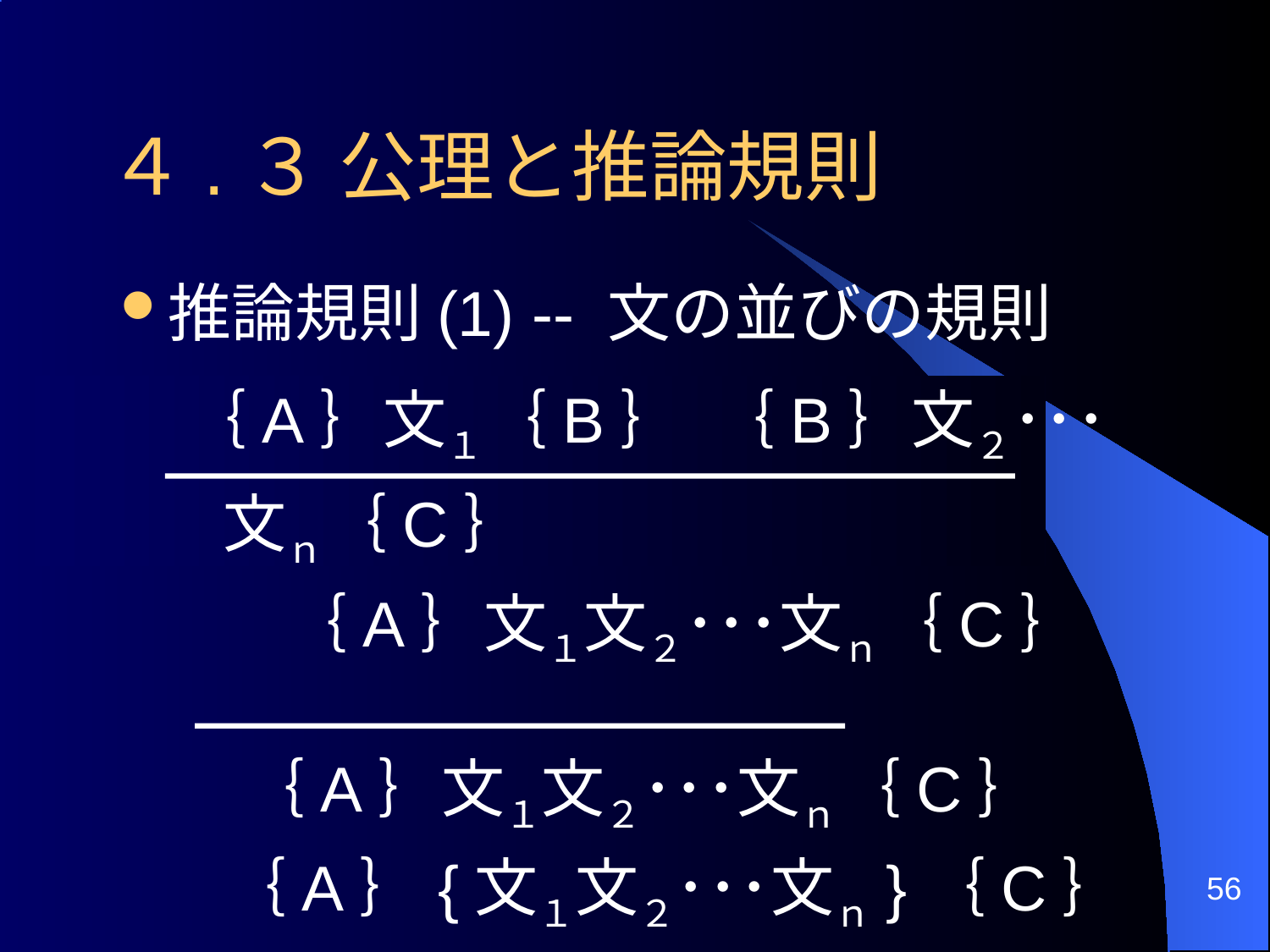

# ４.３ 公理と推論規則
推論規則(1) -- 文の並びの規則
｛A｝文１｛B｝  ｛B｝文２･･･文ｎ｛C｝
      ｛A｝文１文２･･･文ｎ｛C｝

   ｛A｝文１文２･･･文ｎ｛C｝
	｛A｝{文１文２･･･文ｎ}｛C｝

56